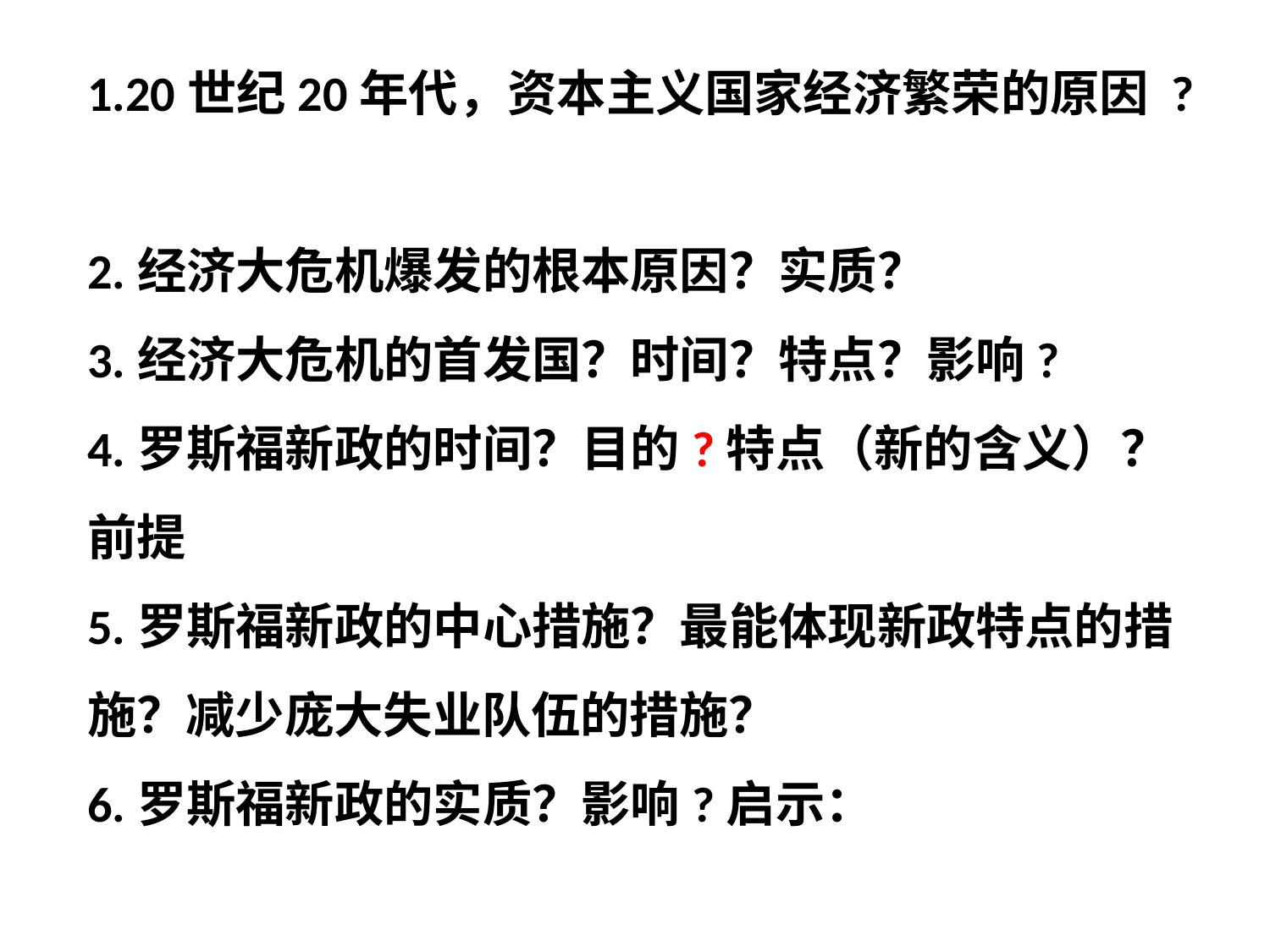

1.20世纪20年代，资本主义国家经济繁荣的原因 ?
2.经济大危机爆发的根本原因？实质？
3.经济大危机的首发国？时间？特点？影响?
4.罗斯福新政的时间？目的?特点（新的含义）？前提
5.罗斯福新政的中心措施？最能体现新政特点的措施？减少庞大失业队伍的措施？
6.罗斯福新政的实质？影响?启示：